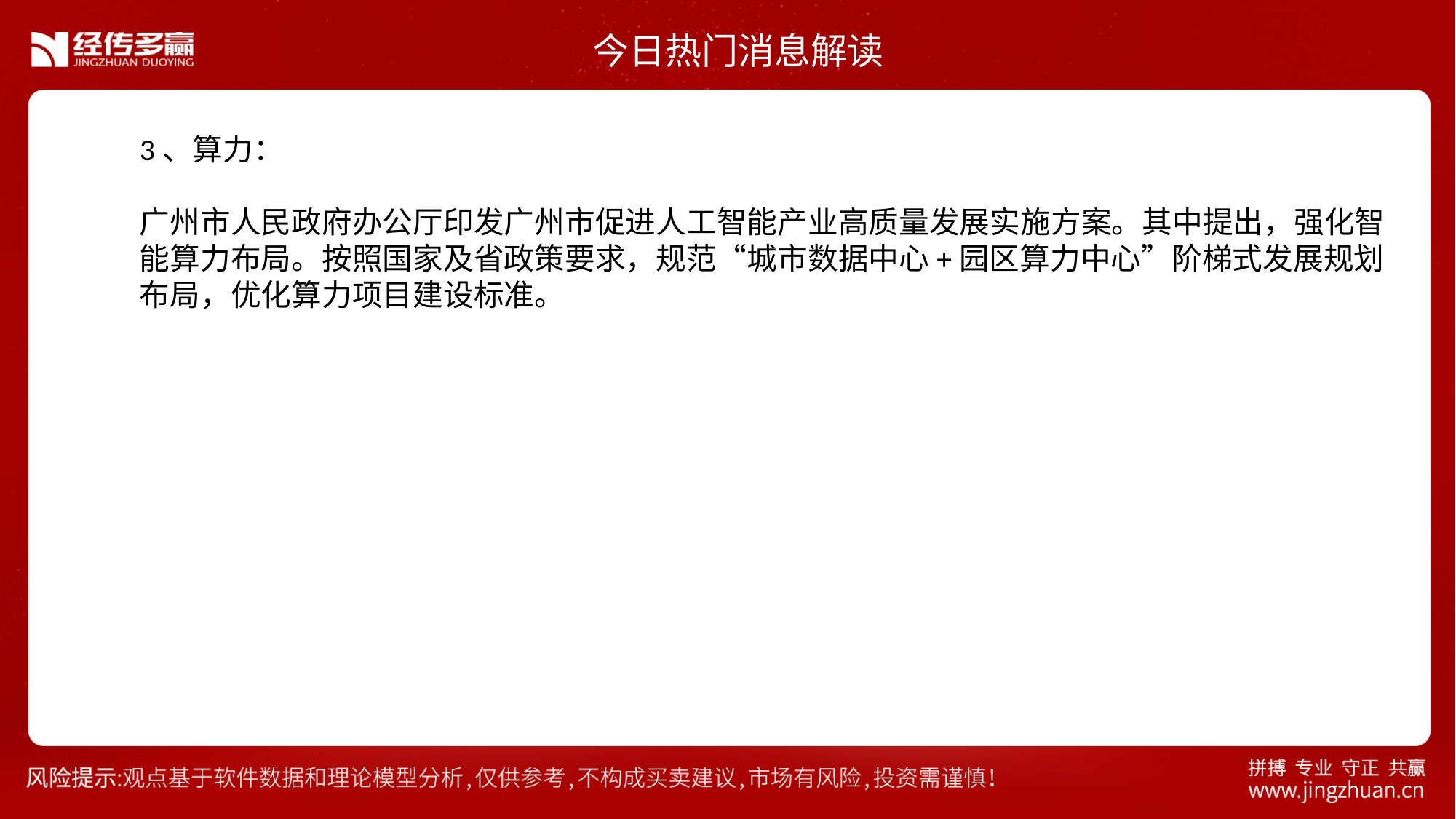

今日热门消息解读
3、算力：

广州市人民政府办公厅印发广州市促进人工智能产业高质量发展实施方案。其中提出，强化智能算力布局。按照国家及省政策要求，规范“城市数据中心+园区算力中心”阶梯式发展规划布局，优化算力项目建设标准。